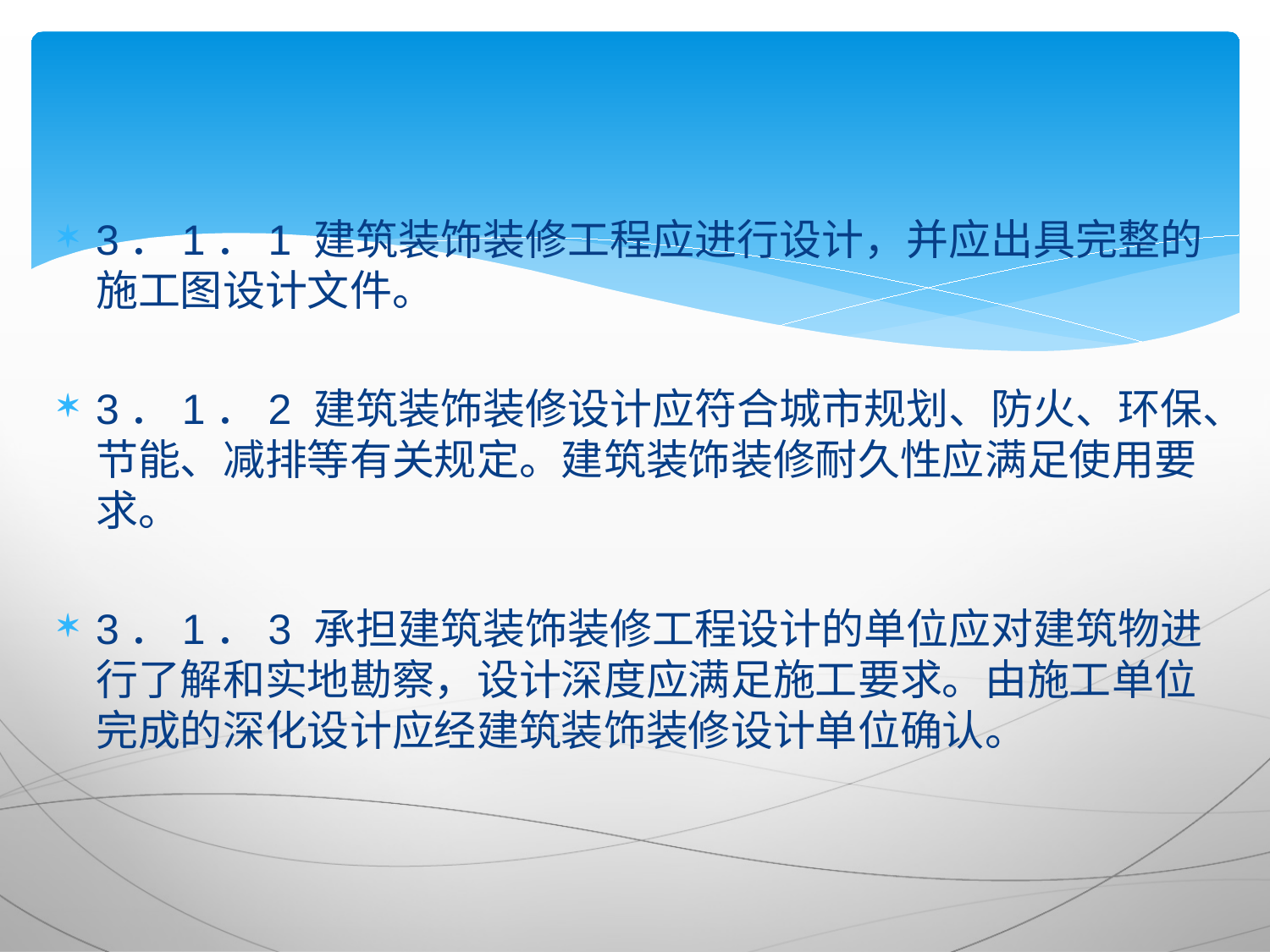

#
3．1．1 建筑装饰装修工程应进行设计，并应出具完整的施工图设计文件。

3．1．2 建筑装饰装修设计应符合城市规划、防火、环保、节能、减排等有关规定。建筑装饰装修耐久性应满足使用要求。

3．1．3 承担建筑装饰装修工程设计的单位应对建筑物进行了解和实地勘察，设计深度应满足施工要求。由施工单位完成的深化设计应经建筑装饰装修设计单位确认。